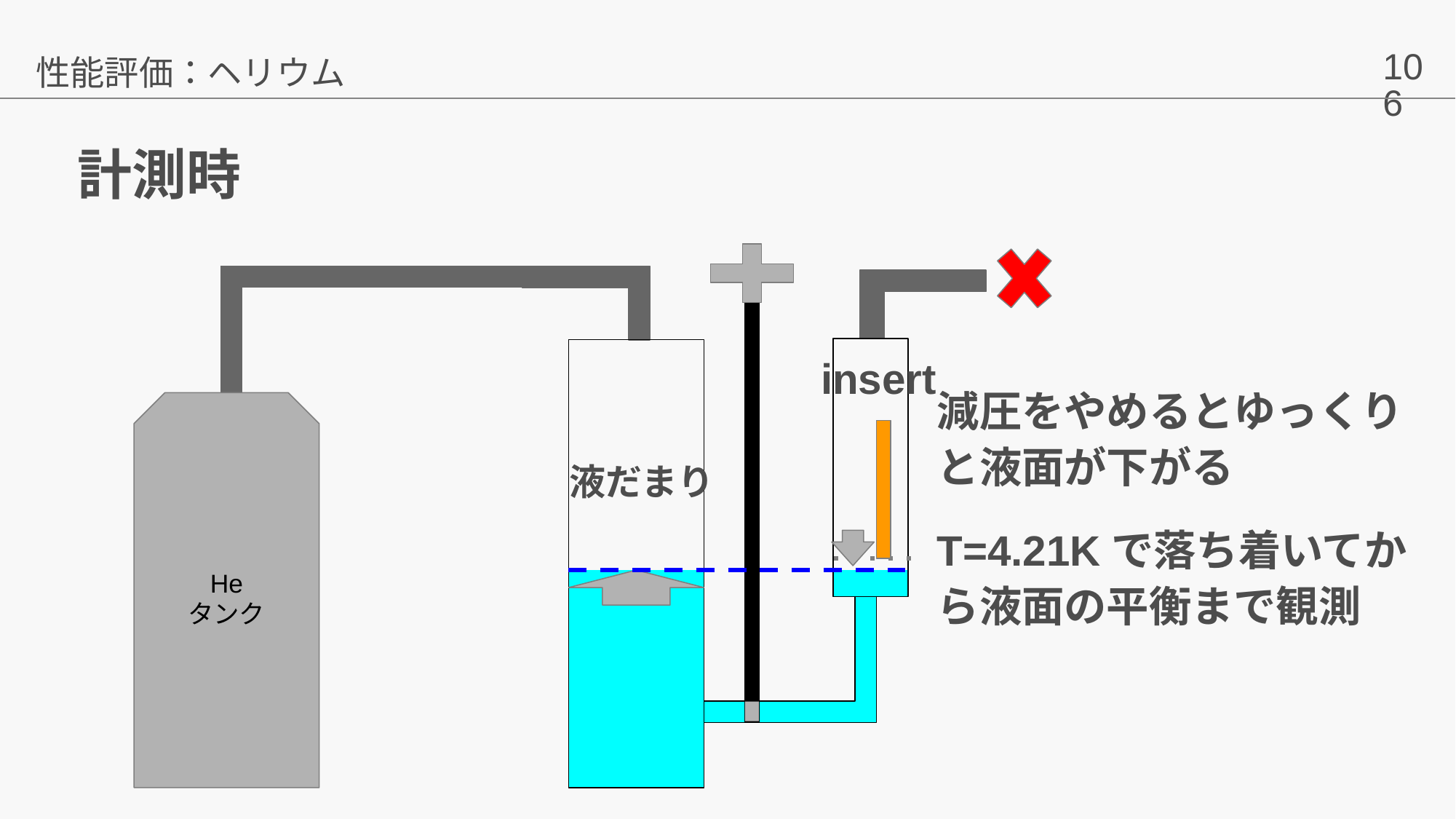

性能評価：ヘリウム
# 計測時

insert
減圧をやめるとゆっくりと液面が下がる
T=4.21Kで落ち着いてから液面の平衡まで観測
He
タンク

液だまり